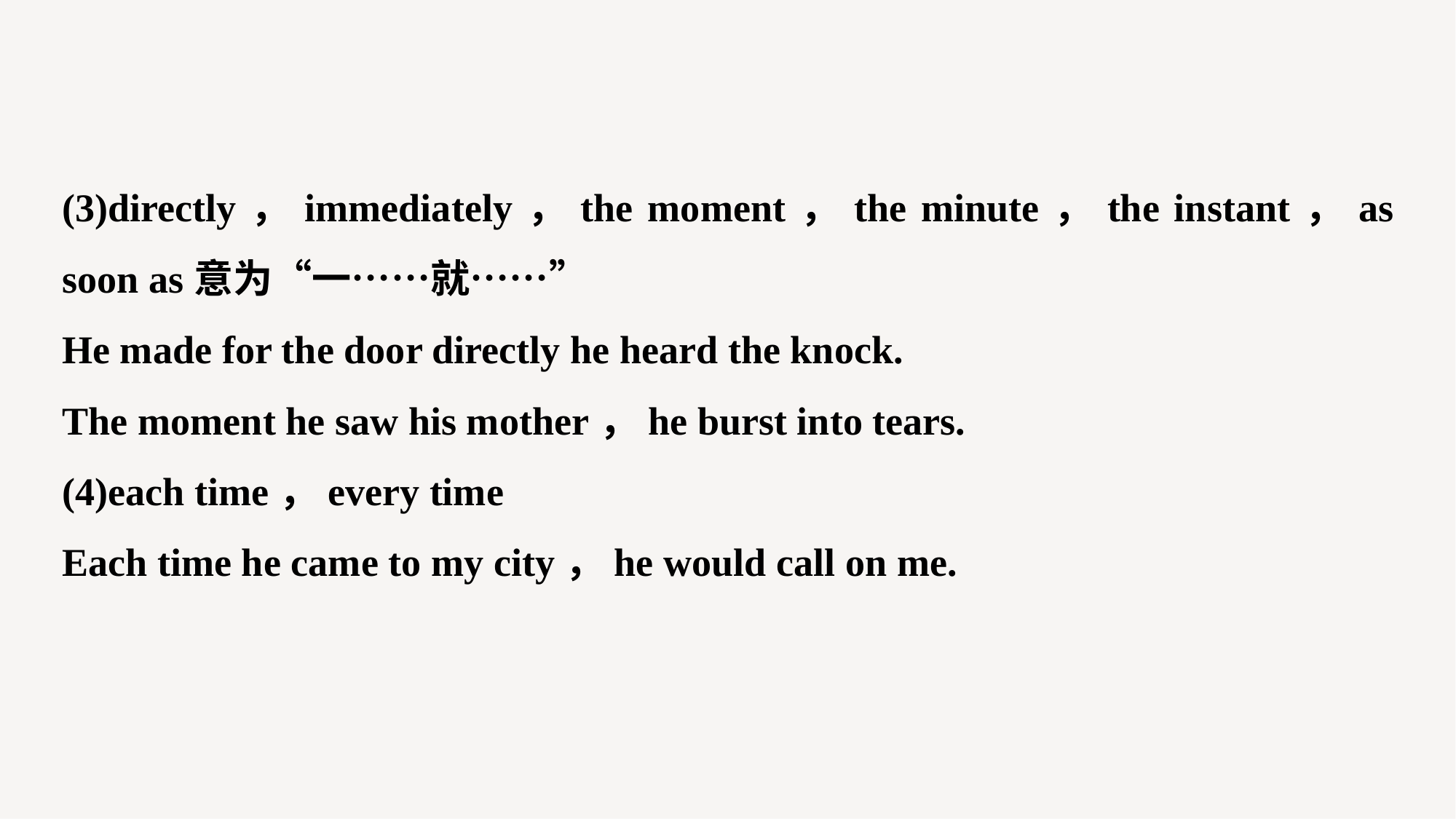

(3)directly，immediately，the moment，the minute，the instant，as soon as意为“一……就……”
He made for the door directly he heard the knock.
The moment he saw his mother，he burst into tears.
(4)each time，every time
Each time he came to my city，he would call on me.